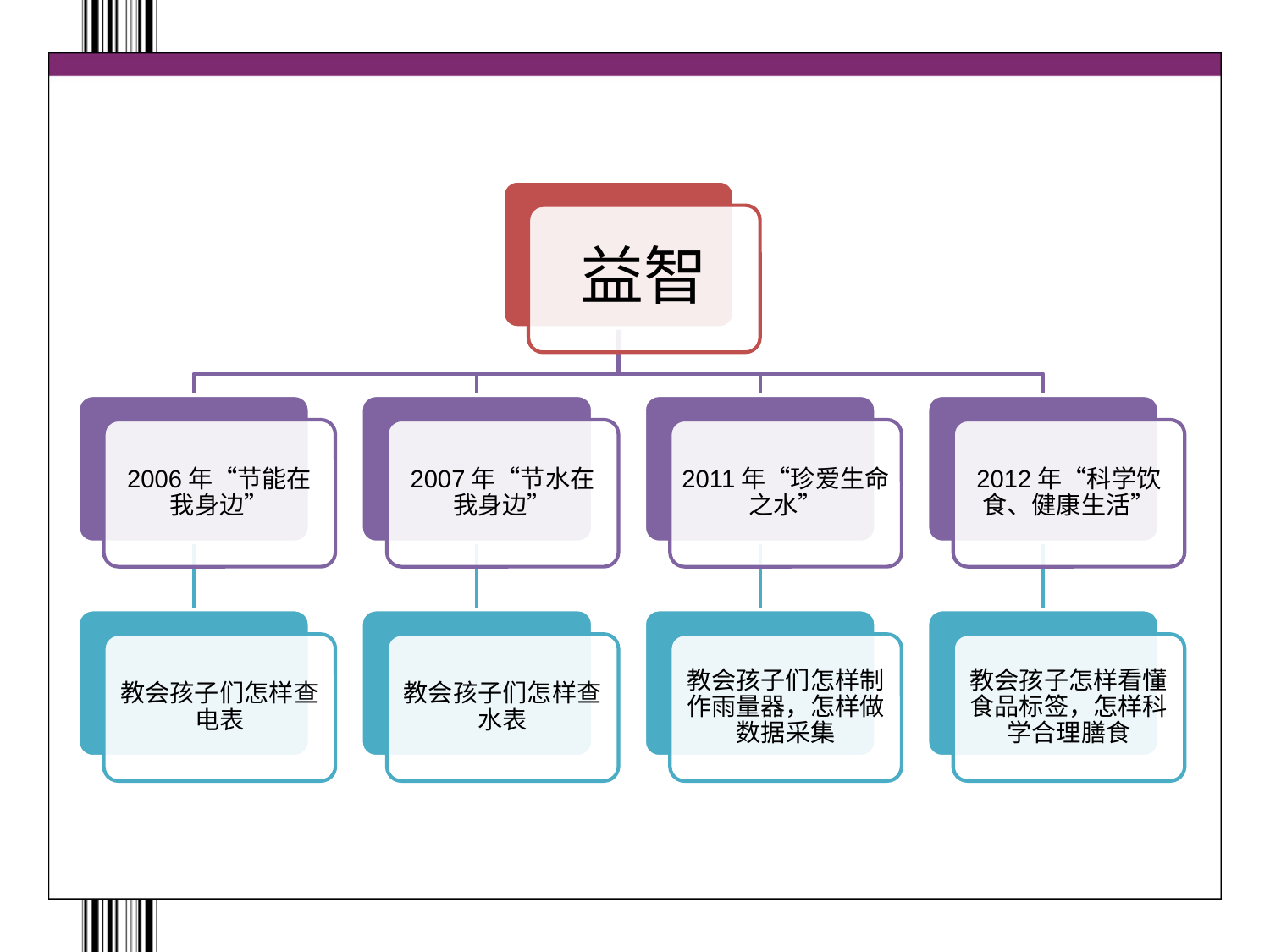

益智
2006年“节能在我身边”
教会孩子们怎样查电表
2007年“节水在我身边”
教会孩子们怎样查水表
2011年“珍爱生命之水”
教会孩子们怎样制作雨量器，怎样做数据采集
2012年“科学饮食、健康生活”
教会孩子怎样看懂食品标签，怎样科学合理膳食